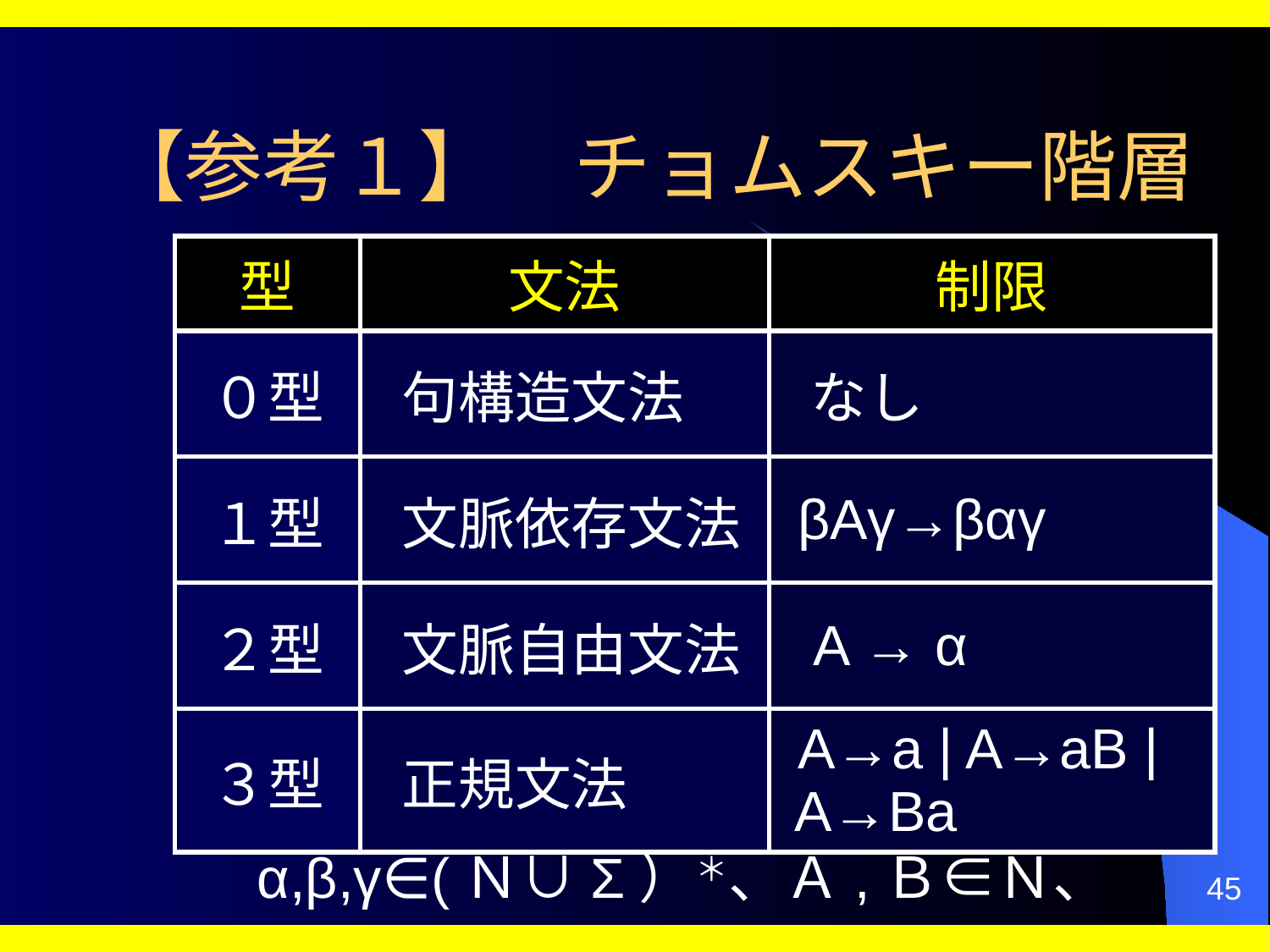

# 【参考１】　チョムスキー階層
| 型 | 文法 | 制限 |
| --- | --- | --- |
| ０型 | 句構造文法 | なし |
| １型 | 文脈依存文法 | βAγ→βαγ |
| ２型 | 文脈自由文法 | A → α |
| ３型 | 正規文法 | A→a | A→aB | A→Ba |
α,β,γ∈(Ｎ∪Σ）＊、Ａ,Ｂ∈Ｎ、ａ∈Σ
45